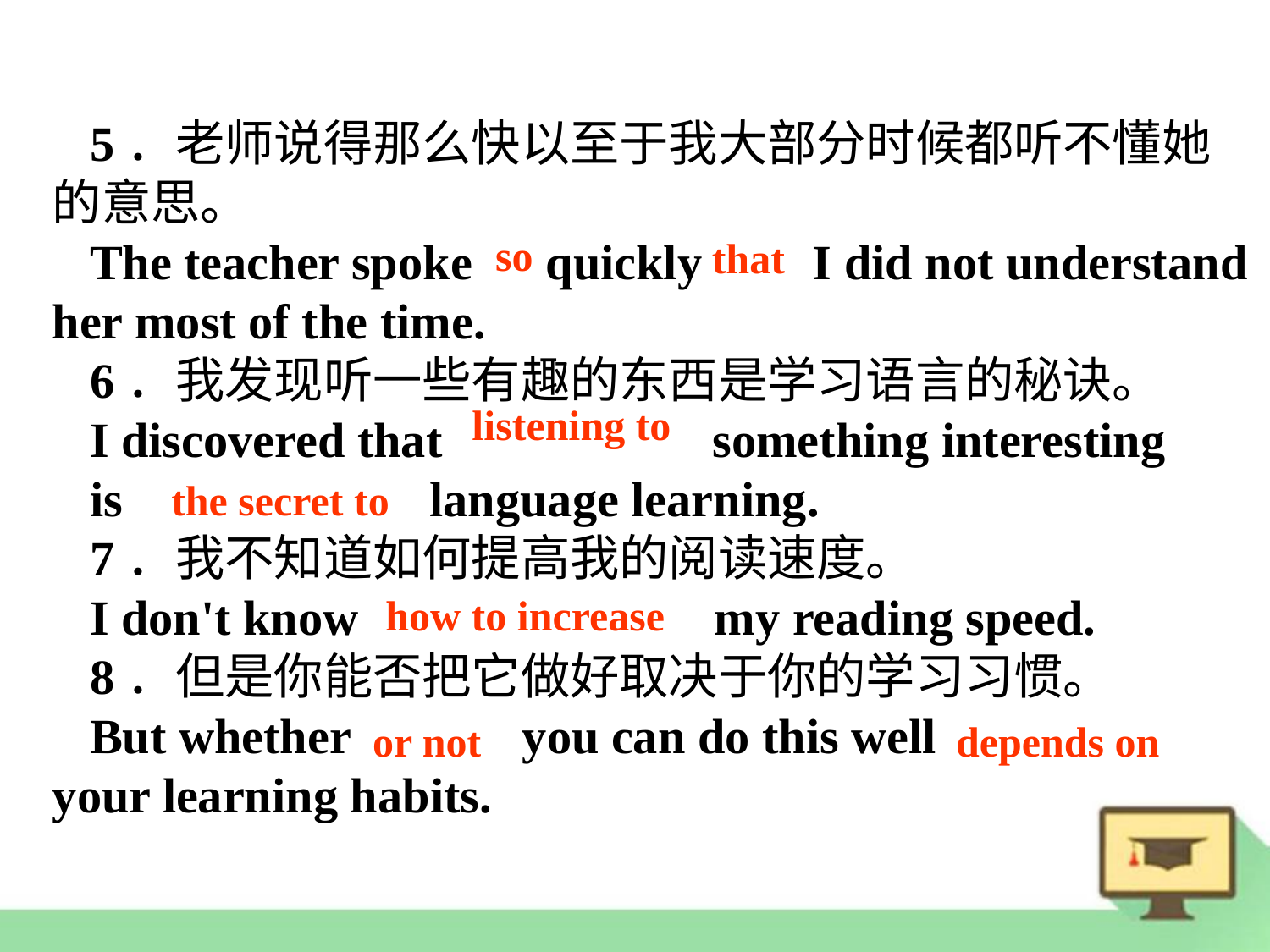

5．老师说得那么快以至于我大部分时候都听不懂她的意思。
The teacher spoke      quickly         I did not understand her most of the time.
6．我发现听一些有趣的东西是学习语言的秘诀。
I discovered that                      something interesting
is                         language learning.
7．我不知道如何提高我的阅读速度。
I don't know                             my reading speed.
8．但是你能否把它做好取决于你的学习习惯。
But whether              you can do this well                       your learning habits.
so
that
listening to
the secret to
how to increase
or not
depends on